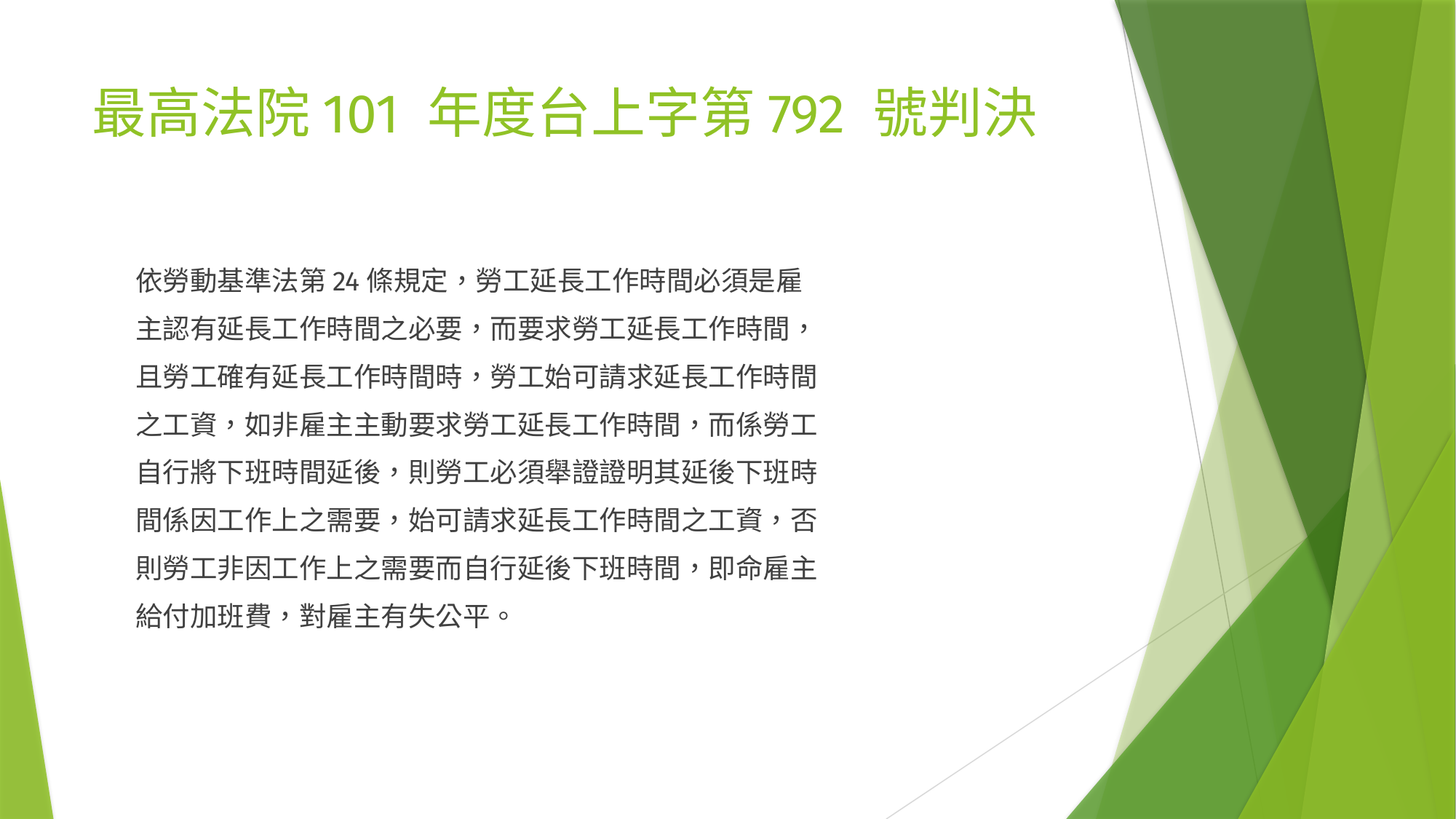

# 最高法院101 年度台上字第792 號判決
      依勞動基準法第24條規定，勞工延長工作時間必須是雇
      主認有延長工作時間之必要，而要求勞工延長工作時間，
      且勞工確有延長工作時間時，勞工始可請求延長工作時間
      之工資，如非雇主主動要求勞工延長工作時間，而係勞工
      自行將下班時間延後，則勞工必須舉證證明其延後下班時
      間係因工作上之需要，始可請求延長工作時間之工資，否
      則勞工非因工作上之需要而自行延後下班時間，即命雇主
      給付加班費，對雇主有失公平。